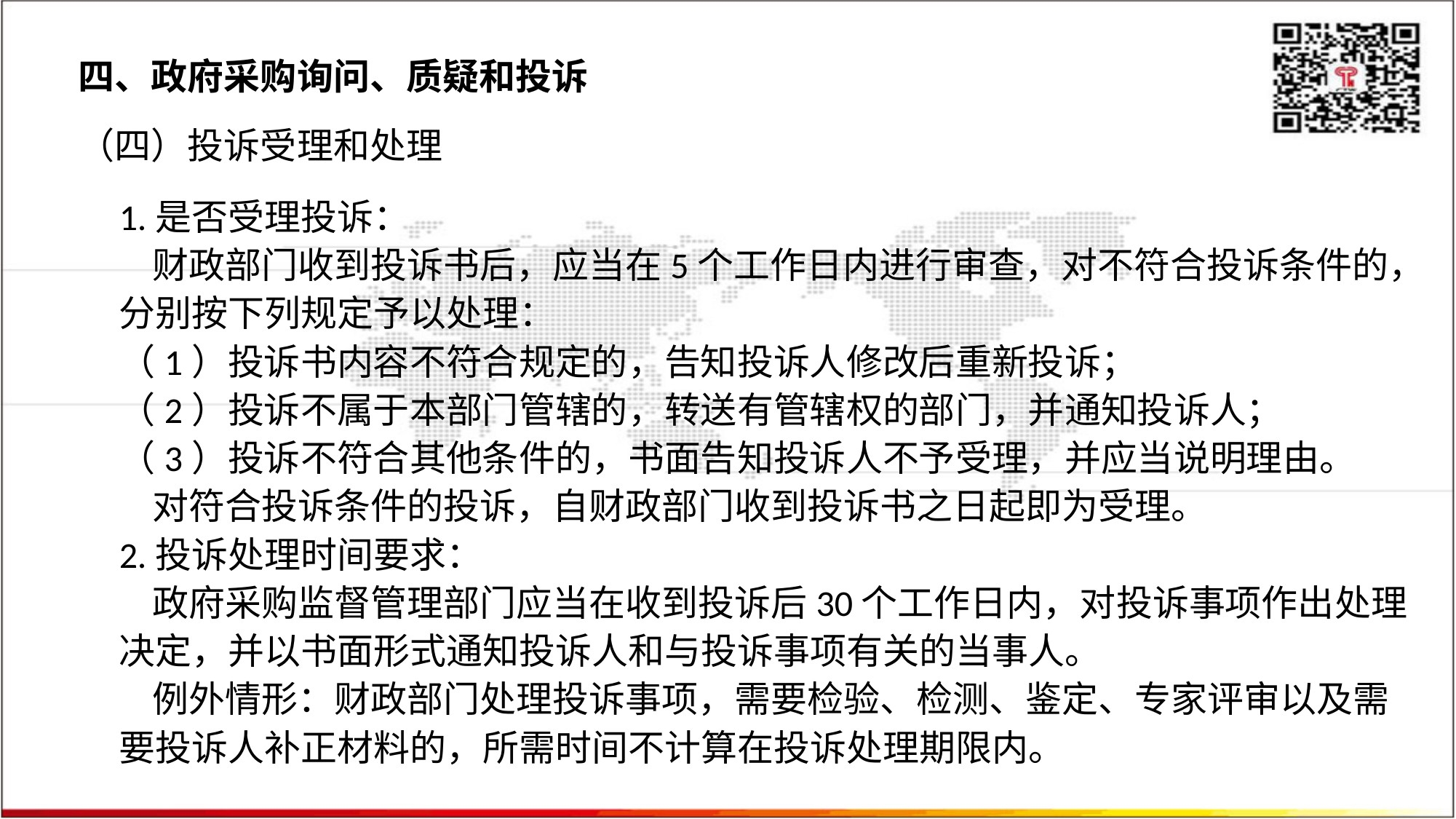

四、政府采购询问、质疑和投诉
（四）投诉受理和处理
1.是否受理投诉：
   财政部门收到投诉书后，应当在5个工作日内进行审查，对不符合投诉条件的，分别按下列规定予以处理：
（1）投诉书内容不符合规定的，告知投诉人修改后重新投诉；
（2）投诉不属于本部门管辖的，转送有管辖权的部门，并通知投诉人；
（3）投诉不符合其他条件的，书面告知投诉人不予受理，并应当说明理由。
   对符合投诉条件的投诉，自财政部门收到投诉书之日起即为受理。
2.投诉处理时间要求：
   政府采购监督管理部门应当在收到投诉后30个工作日内，对投诉事项作出处理决定，并以书面形式通知投诉人和与投诉事项有关的当事人。
   例外情形：财政部门处理投诉事项，需要检验、检测、鉴定、专家评审以及需要投诉人补正材料的，所需时间不计算在投诉处理期限内。